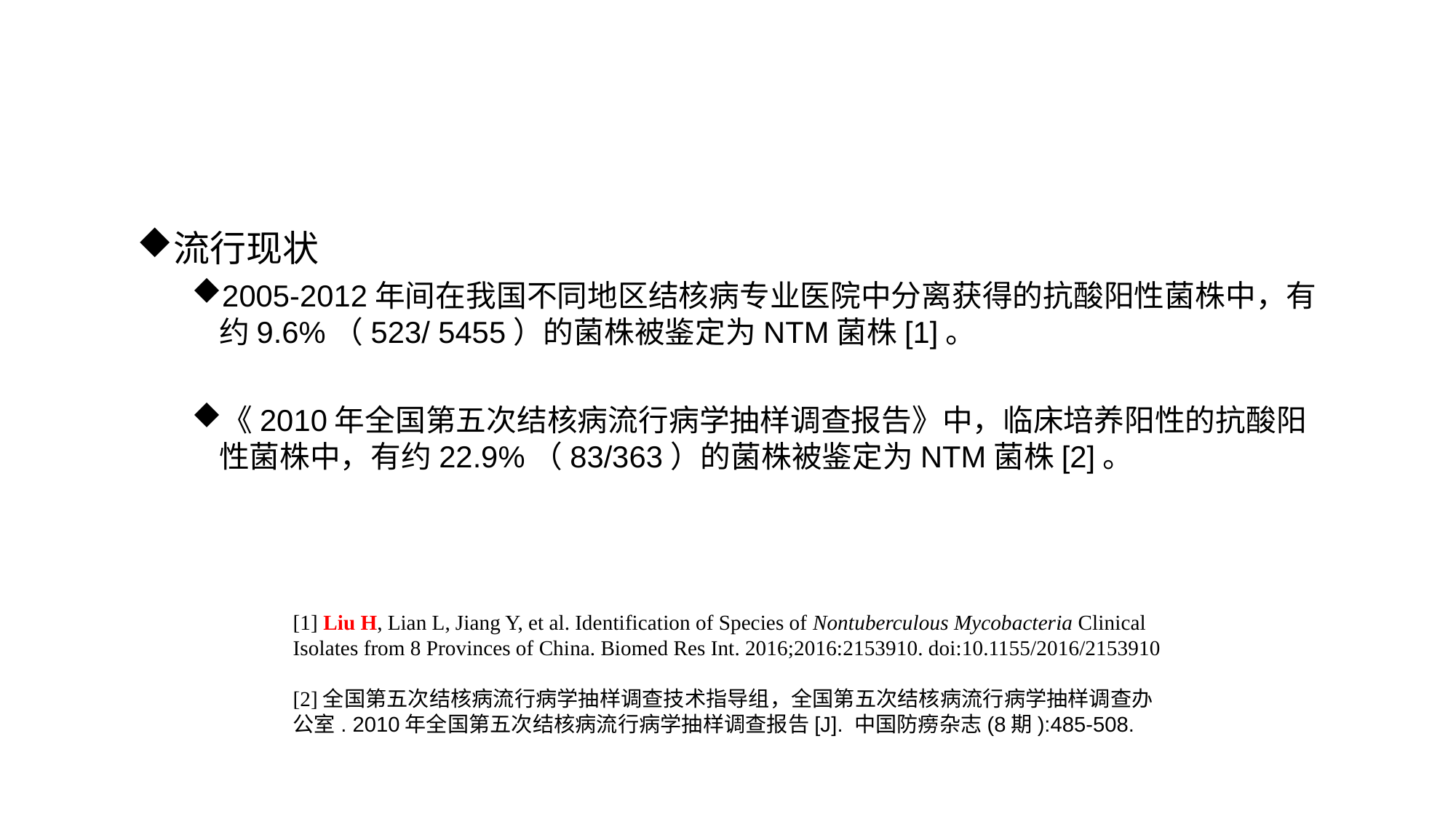

流行现状
2005-2012年间在我国不同地区结核病专业医院中分离获得的抗酸阳性菌株中，有约9.6%（523/ 5455）的菌株被鉴定为NTM菌株[1]。

《2010年全国第五次结核病流行病学抽样调查报告》中，临床培养阳性的抗酸阳性菌株中，有约22.9%（83/363）的菌株被鉴定为NTM菌株[2]。
[1] Liu H, Lian L, Jiang Y, et al. Identification of Species of Nontuberculous Mycobacteria Clinical Isolates from 8 Provinces of China. Biomed Res Int. 2016;2016:2153910. doi:10.1155/2016/2153910

[2]全国第五次结核病流行病学抽样调查技术指导组，全国第五次结核病流行病学抽样调查办公室. 2010年全国第五次结核病流行病学抽样调查报告[J]. 中国防痨杂志(8期):485-508.